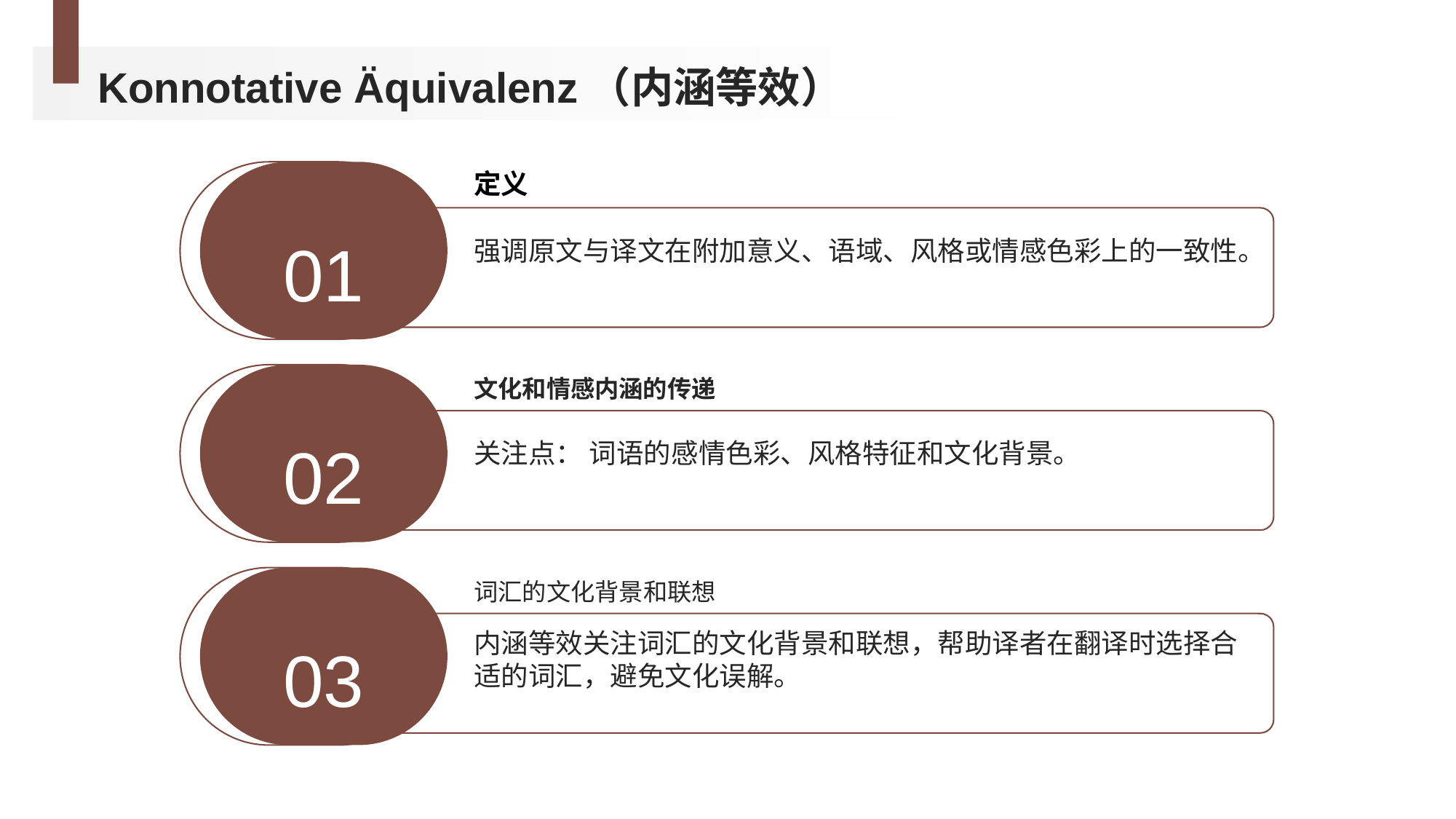

Konnotative Äquivalenz（内涵等效）
定义

01

强调原文与译文在附加意义、语域、风格或情感色彩上的一致性。
文化和情感内涵的传递

02

关注点： 词语的感情色彩、风格特征和文化背景。
词汇的文化背景和联想

03

内涵等效关注词汇的文化背景和联想，帮助译者在翻译时选择合适的词汇，避免文化误解。